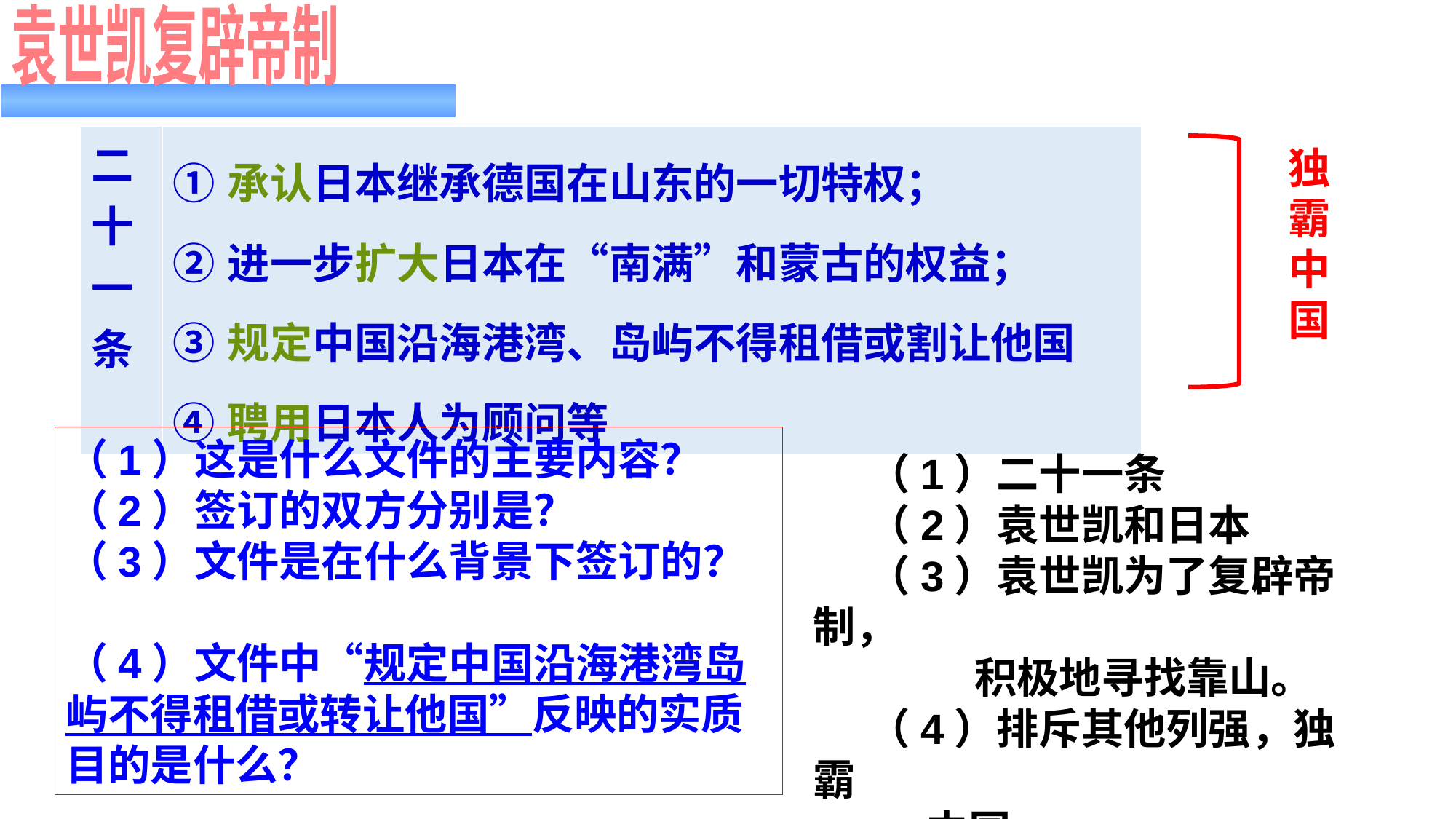

袁世凯复辟帝制

| 二 十 一 条 | ①承认日本继承德国在山东的一切特权； ②进一步扩大日本在“南满”和蒙古的权益； ③规定中国沿海港湾、岛屿不得租借或割让他国 ④聘用日本人为顾问等 |
| --- | --- |

独霸中国
（1）这是什么文件的主要内容？
（2）签订的双方分别是？
（3）文件是在什么背景下签订的？
（4）文件中“规定中国沿海港湾岛屿不得租借或转让他国”反映的实质目的是什么？
（1）二十一条
（2）袁世凯和日本
（3）袁世凯为了复辟帝制，
          积极地寻找靠山。
（4）排斥其他列强，独霸
     中国。